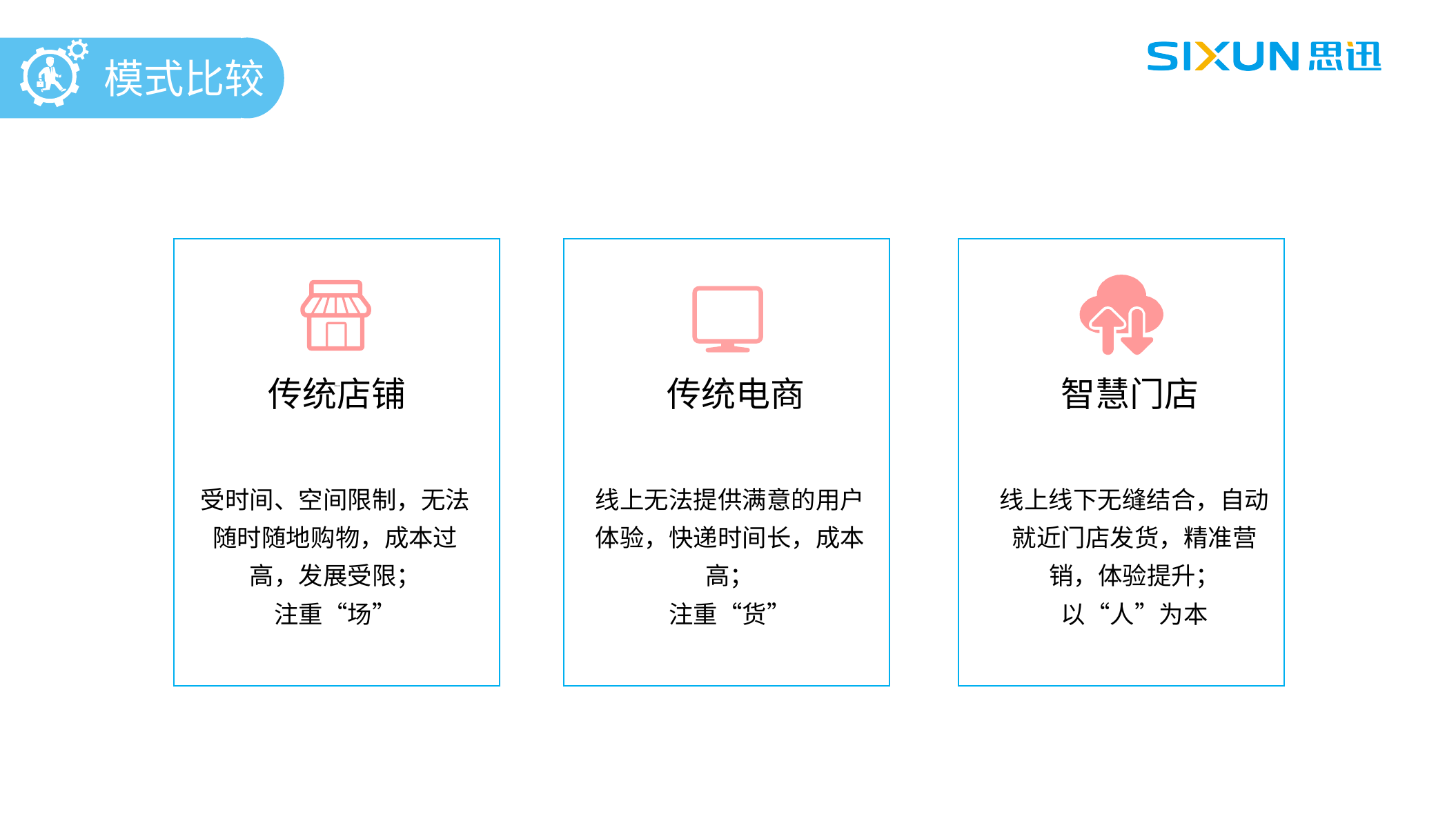

模式比较

传统店铺
传统电商
智慧门店
受时间、空间限制，无法随时随地购物，成本过高，发展受限；
注重“场”
线上无法提供满意的用户体验，快递时间长，成本高；
注重“货”
线上线下无缝结合，自动就近门店发货，精准营销，体验提升；
以“人”为本
传统店铺
传统电商
智慧门店